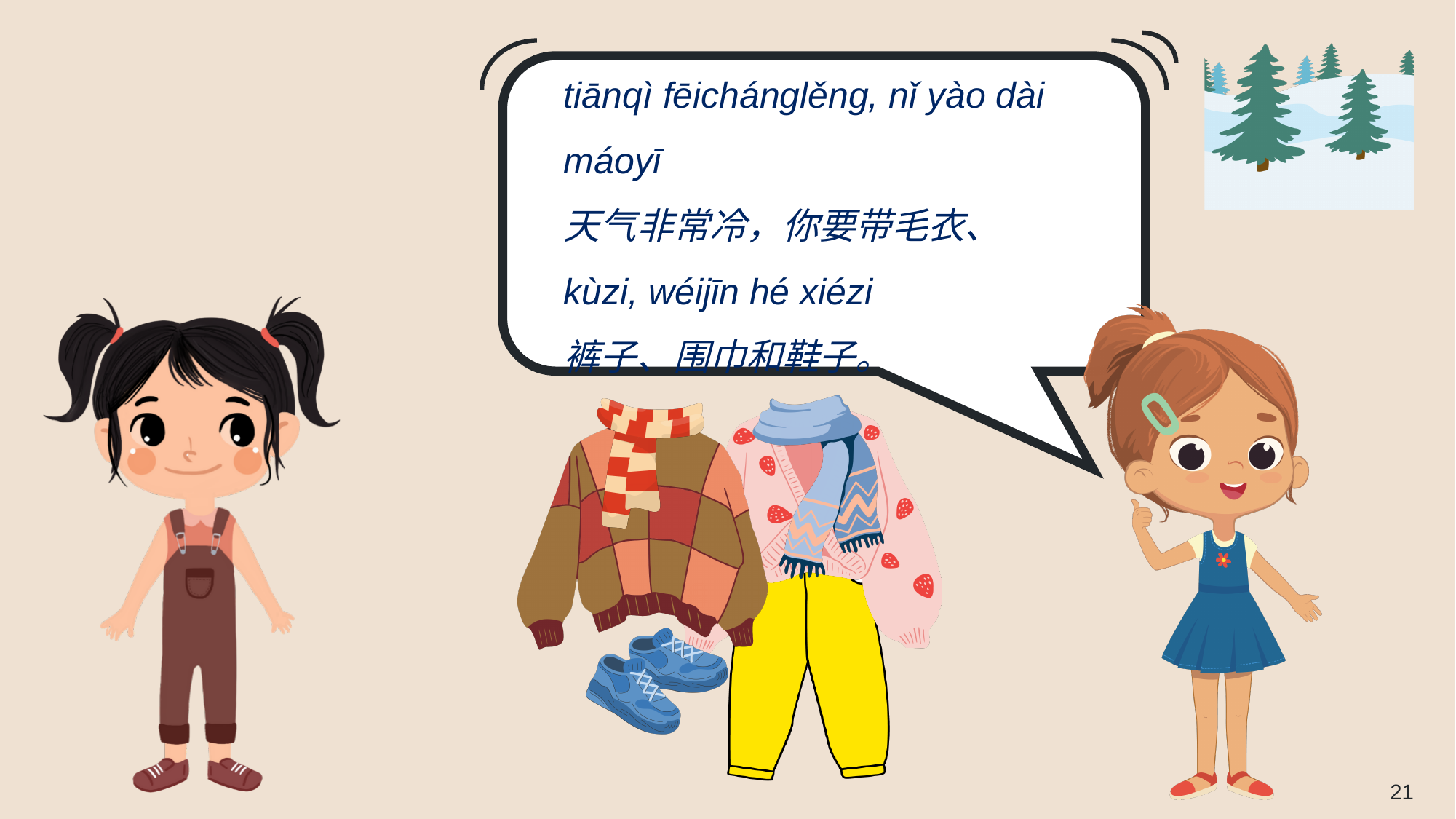

# tiānqì fēichánglěng, nǐ yào dài máoyī 天气非常冷，你要带毛衣、 kùzi, wéijīn hé xiézi 裤子、围巾和鞋子。

21